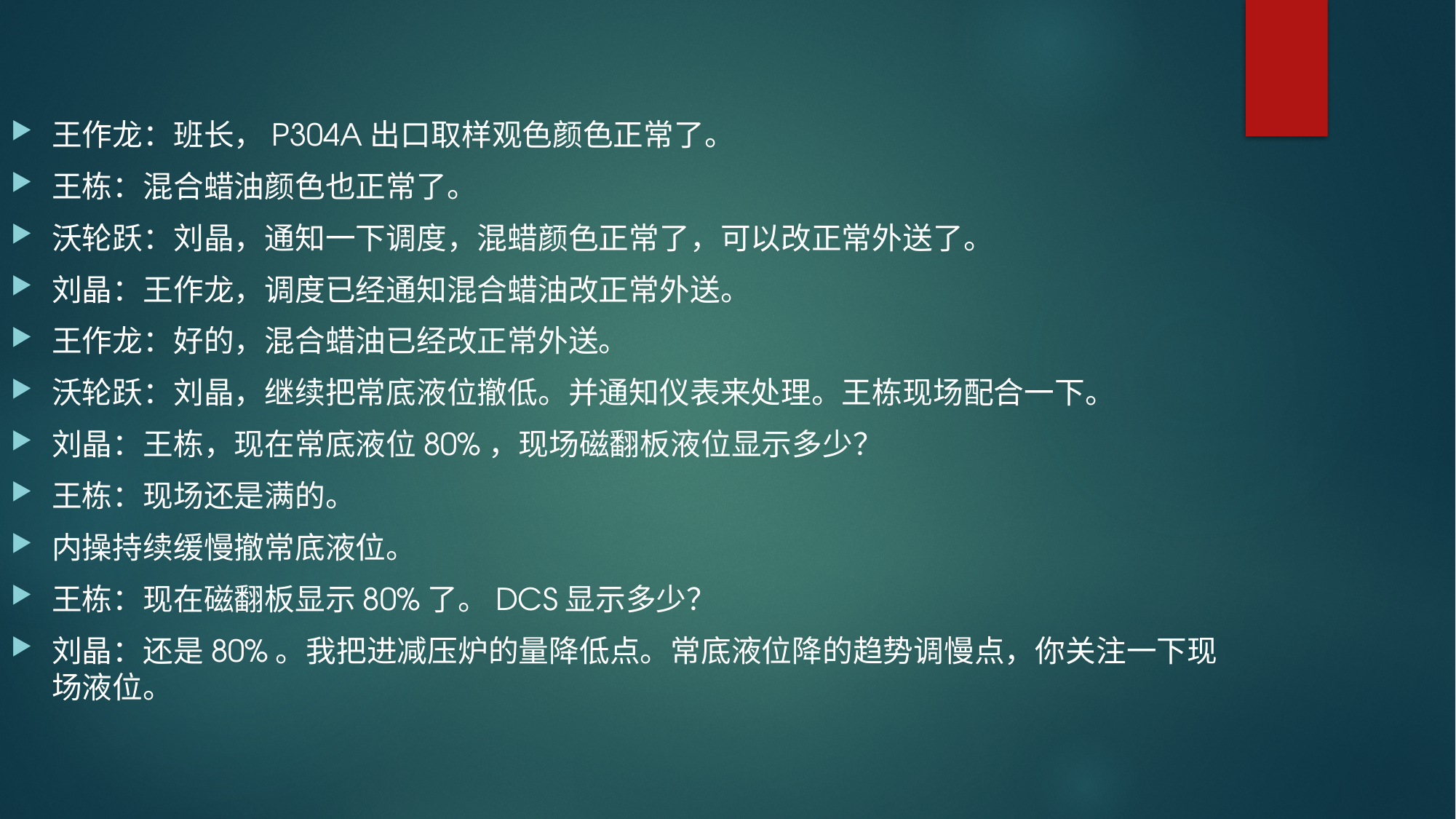

王作龙：班长，P304A出口取样观色颜色正常了。
王栋：混合蜡油颜色也正常了。
沃轮跃：刘晶，通知一下调度，混蜡颜色正常了，可以改正常外送了。
刘晶：王作龙，调度已经通知混合蜡油改正常外送。
王作龙：好的，混合蜡油已经改正常外送。
沃轮跃：刘晶，继续把常底液位撤低。并通知仪表来处理。王栋现场配合一下。
刘晶：王栋，现在常底液位80%，现场磁翻板液位显示多少？
王栋：现场还是满的。
内操持续缓慢撤常底液位。
王栋：现在磁翻板显示80%了。DCS显示多少？
刘晶：还是80%。我把进减压炉的量降低点。常底液位降的趋势调慢点，你关注一下现场液位。